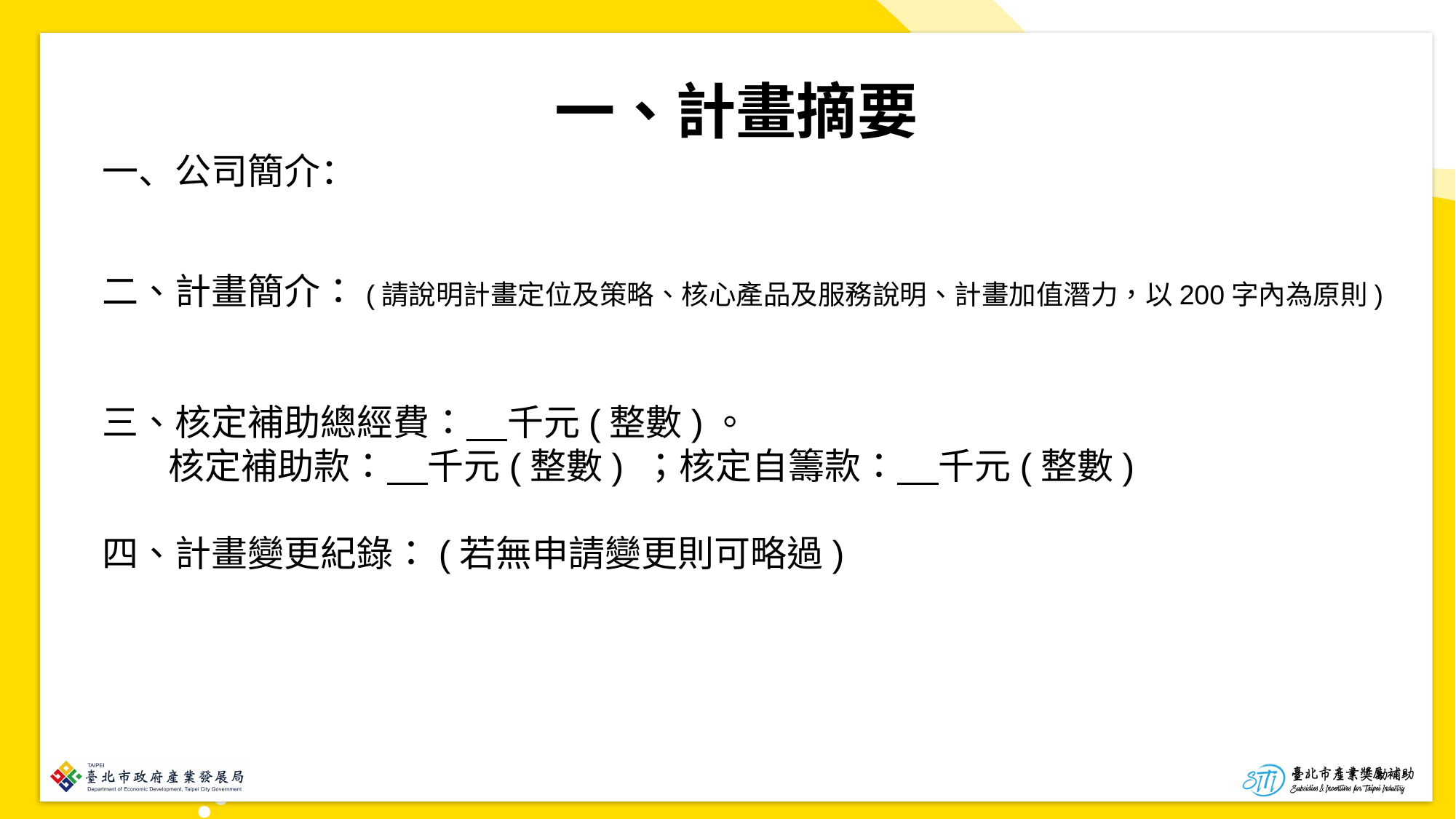

一、計畫摘要
一、公司簡介：

二、計畫簡介：(請說明計畫定位及策略、核心產品及服務說明、計畫加值潛力，以200字內為原則)

三、核定補助總經費：     千元(整數)。
       核定補助款：     千元(整數) ；核定自籌款：     千元(整數)

四、計畫變更紀錄：(若無申請變更則可略過)